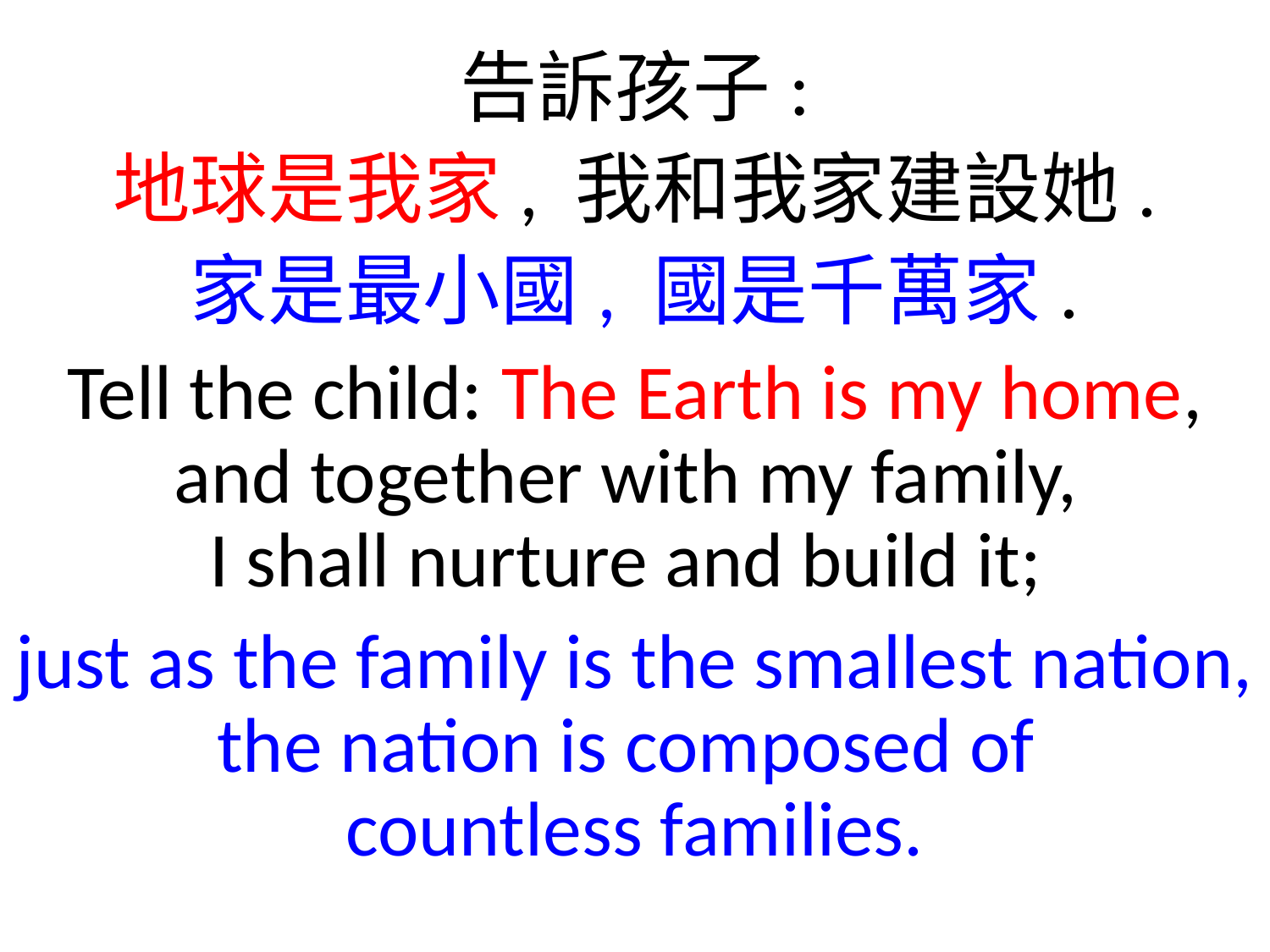

告訴孩子:
地球是我家, 我和我家建設她.
家是最小國, 國是千萬家.
Tell the child: The Earth is my home, and together with my family,
I shall nurture and build it;
just as the family is the smallest nation, the nation is composed of
countless families.